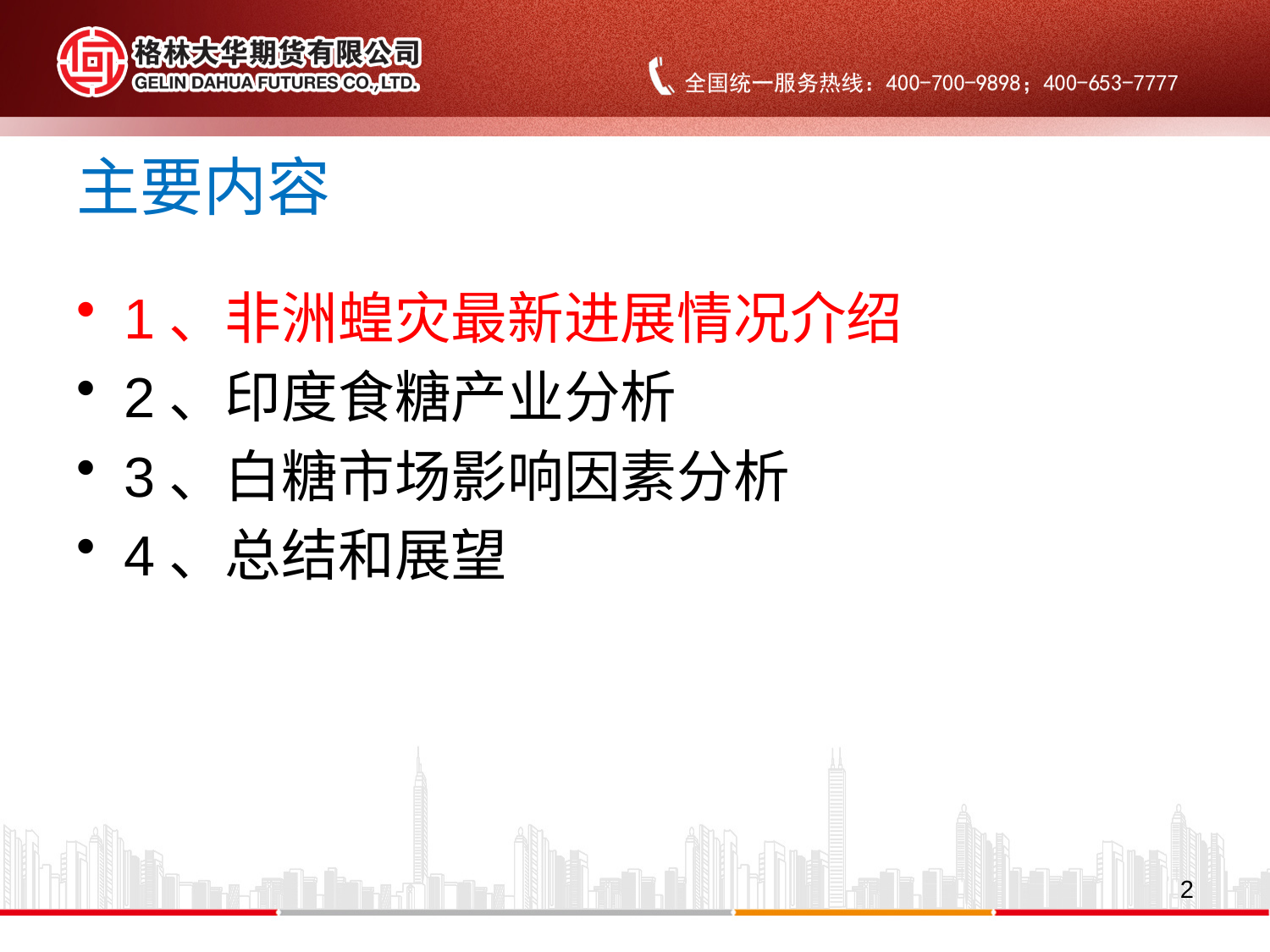

# 主要内容
1、非洲蝗灾最新进展情况介绍
2、印度食糖产业分析
3、白糖市场影响因素分析
4、总结和展望
2